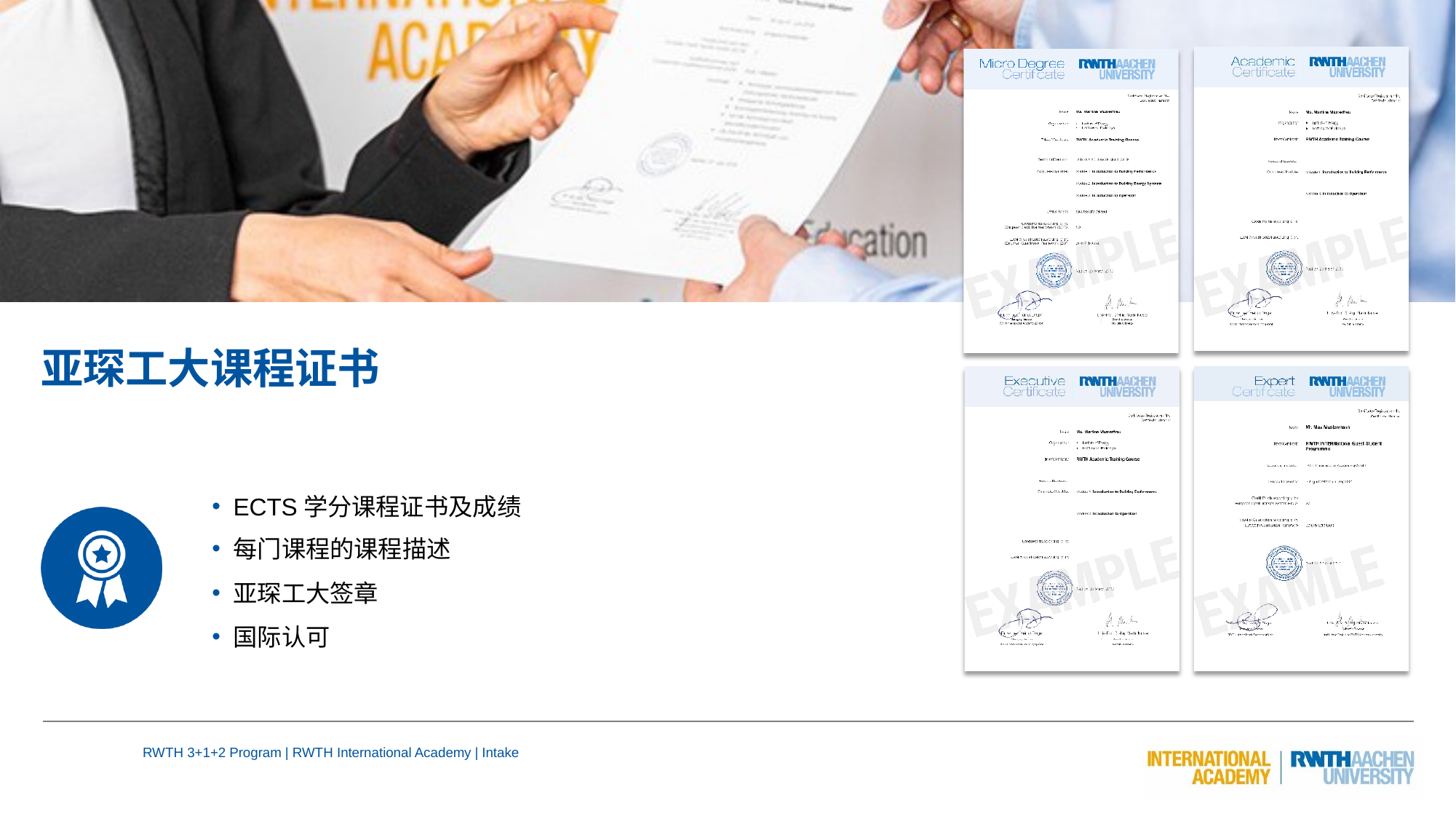

# 亚琛工大课程证书

ECTS学分课程证书及成绩
每门课程的课程描述
亚琛工大签章
国际认可

17
RWTH 3+1+2 Program | RWTH International Academy | Intake